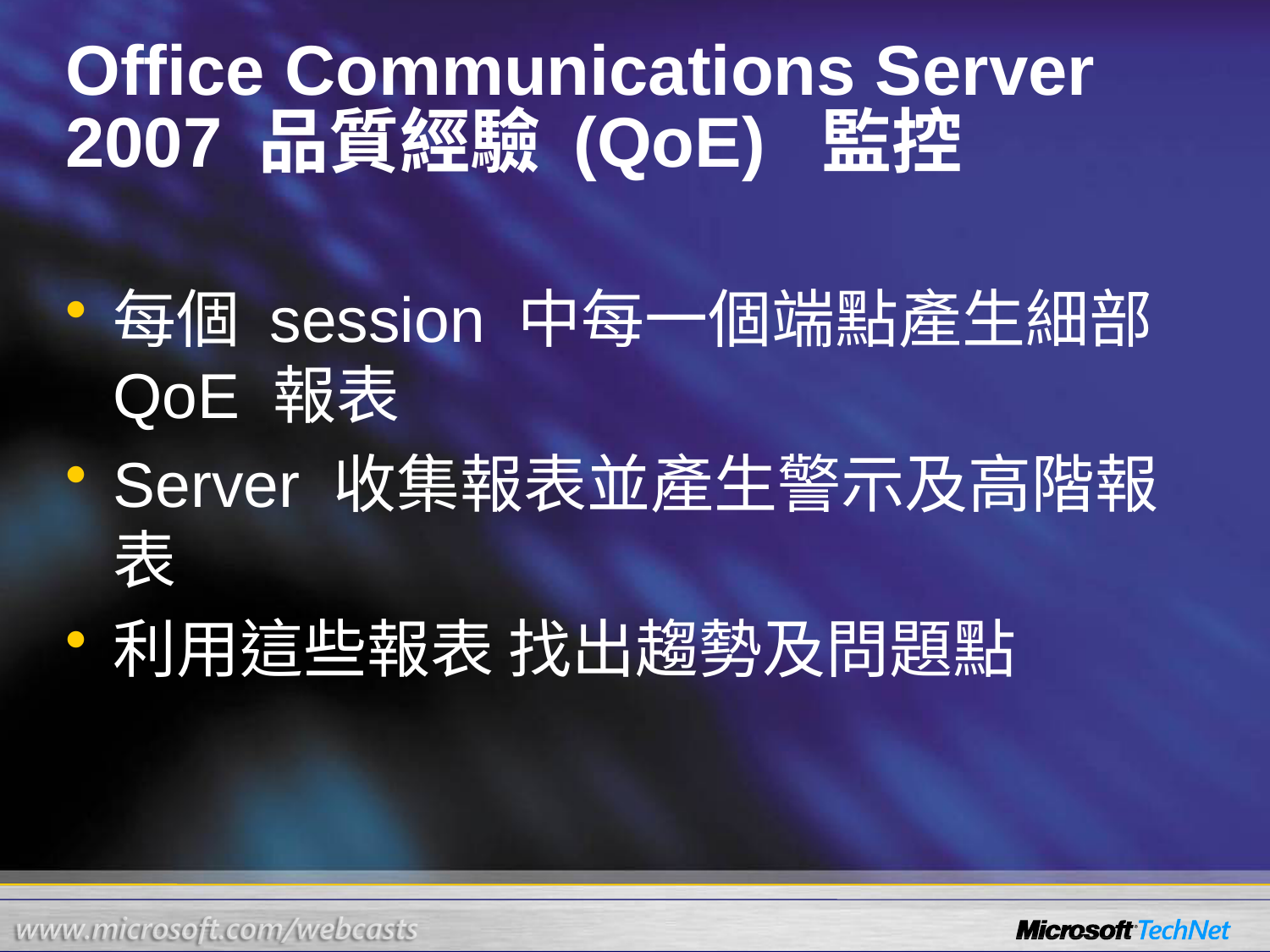

# Office Communications Server 2007 品質經驗 (QoE)  監控
每個 session 中每一個端點產生細部
QoE 報表
Server 收集報表並產生警示及高階報表
利用這些報表 找出趨勢及問題點